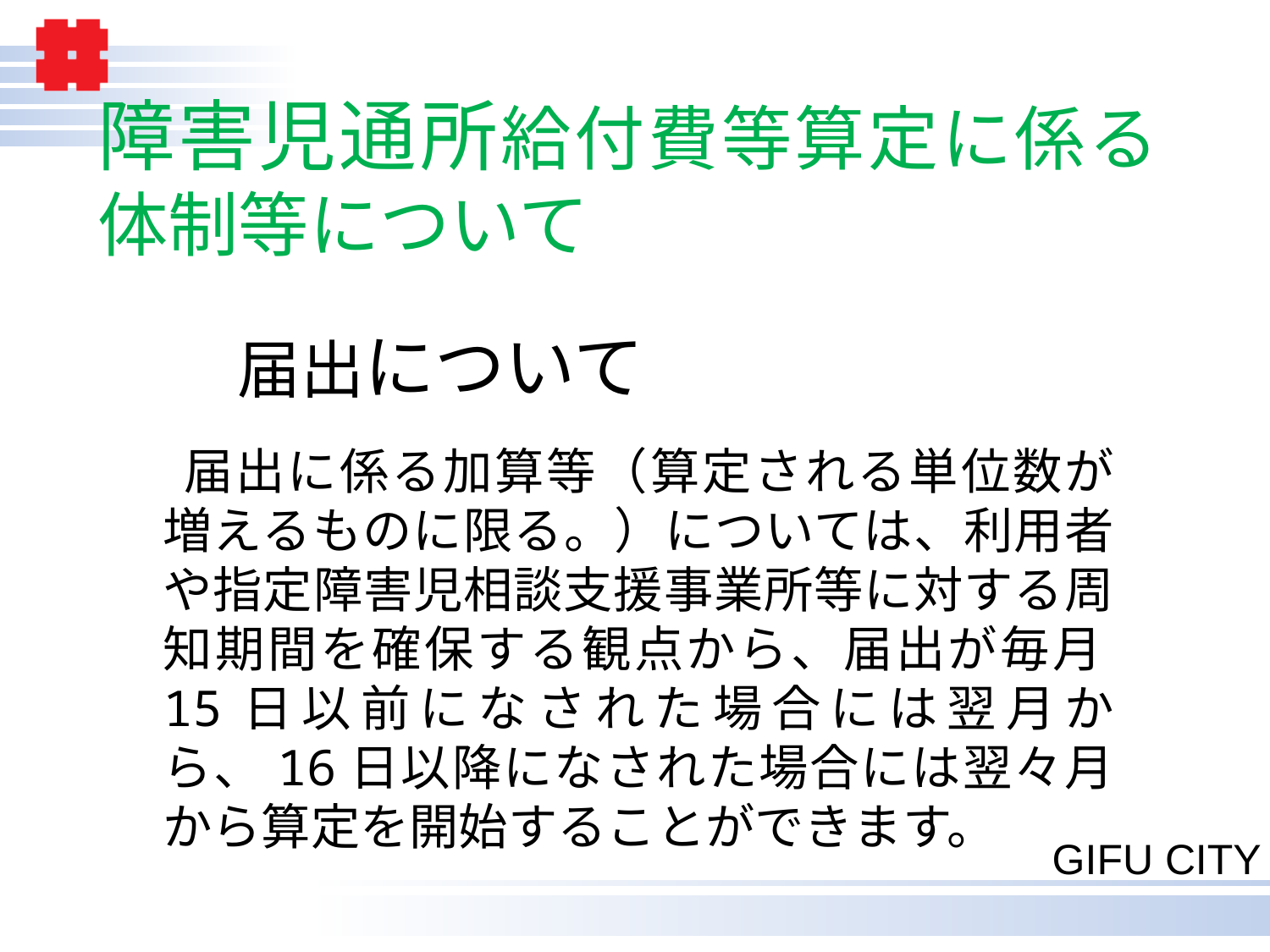

# 障害児通所給付費等算定に係る 体制等について
届出について

届出に係る加算等（算定される単位数が増えるものに限る。）については、利用者や指定障害児相談支援事業所等に対する周知期間を確保する観点から、届出が毎月15日以前になされた場合には翌月から、16日以降になされた場合には翌々月から算定を開始することができます。